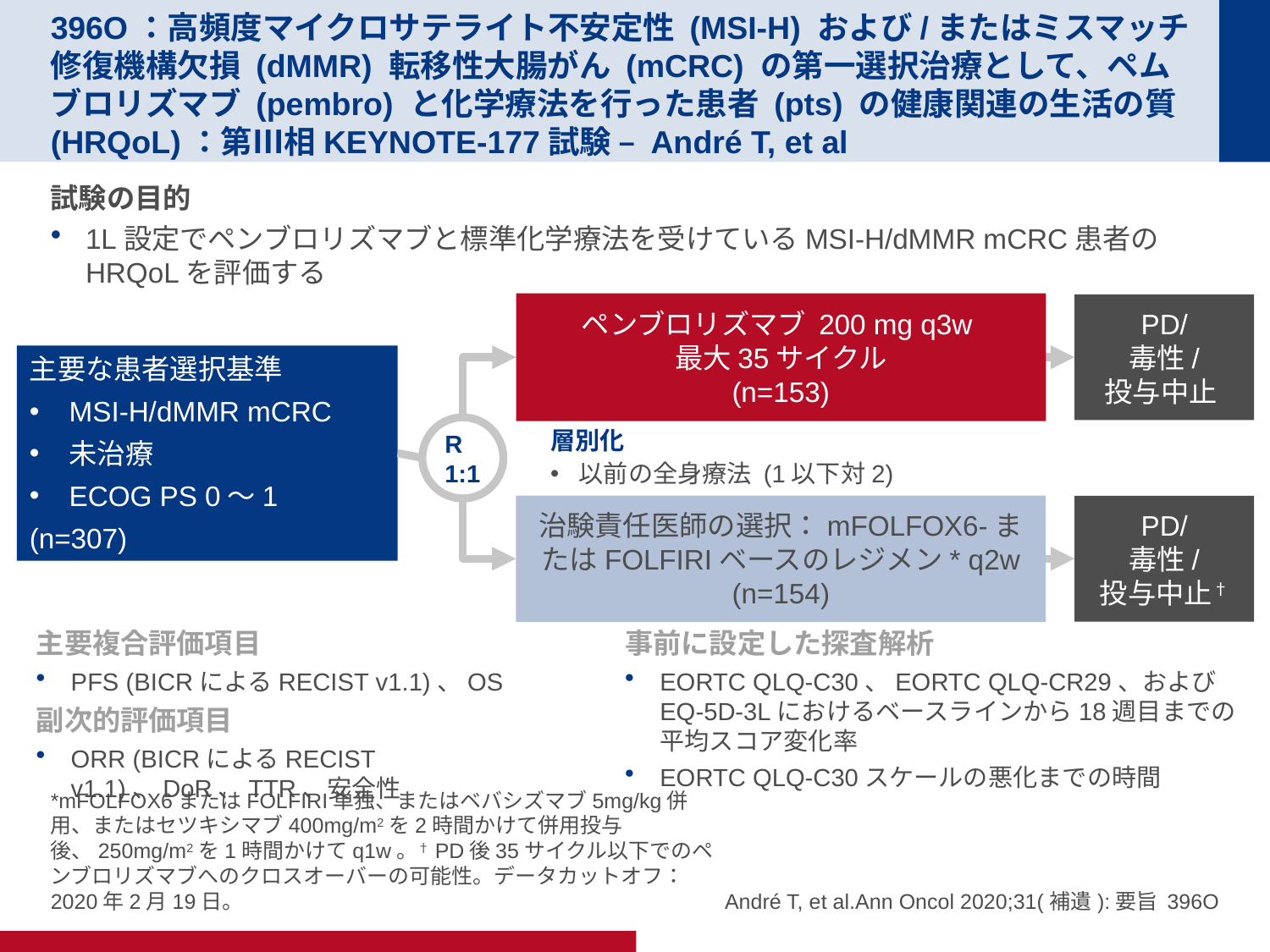

# 396O：高頻度マイクロサテライト不安定性 (MSI-H) および/またはミスマッチ修復機構欠損 (dMMR) 転移性大腸がん (mCRC) の第一選択治療として、ペムブロリズマブ (pembro) と化学療法を行った患者 (pts) の健康関連の生活の質 (HRQoL)：第Ⅲ相KEYNOTE-177試験 – André T, et al
試験の目的
1L設定でペンブロリズマブと標準化学療法を受けているMSI-H/dMMR mCRC患者のHRQoLを評価する
ペンブロリズマブ 200 mg q3w
最大35サイクル
(n=153)
PD/
毒性/
投与中止
主要な患者選択基準
MSI-H/dMMR mCRC
未治療
ECOG PS 0～1
(n=307)
R
1:1
層別化
以前の全身療法 (1以下対2)
治験責任医師の選択：mFOLFOX6-またはFOLFIRIベースのレジメン* q2w
(n=154)
PD/
毒性/
投与中止†
主要複合評価項目
PFS (BICRによるRECIST v1.1)、OS
副次的評価項目
ORR (BICRによるRECIST v1.1)、DoR、TTR、安全性
事前に設定した探査解析
EORTC QLQ-C30、EORTC QLQ-CR29、およびEQ-5D-3Lにおけるベースラインから18週目までの平均スコア変化率
EORTC QLQ-C30スケールの悪化までの時間
*mFOLFOX6またはFOLFIRI単独、またはベバシズマブ5mg/kg併用、またはセツキシマブ400mg/m2を2時間かけて併用投与後、250mg/m2を1時間かけてq1w。†PD後35サイクル以下でのペンブロリズマブへのクロスオーバーの可能性。データカットオフ：2020年2月19日。
André T, et al.Ann Oncol 2020;31(補遺):要旨 396O